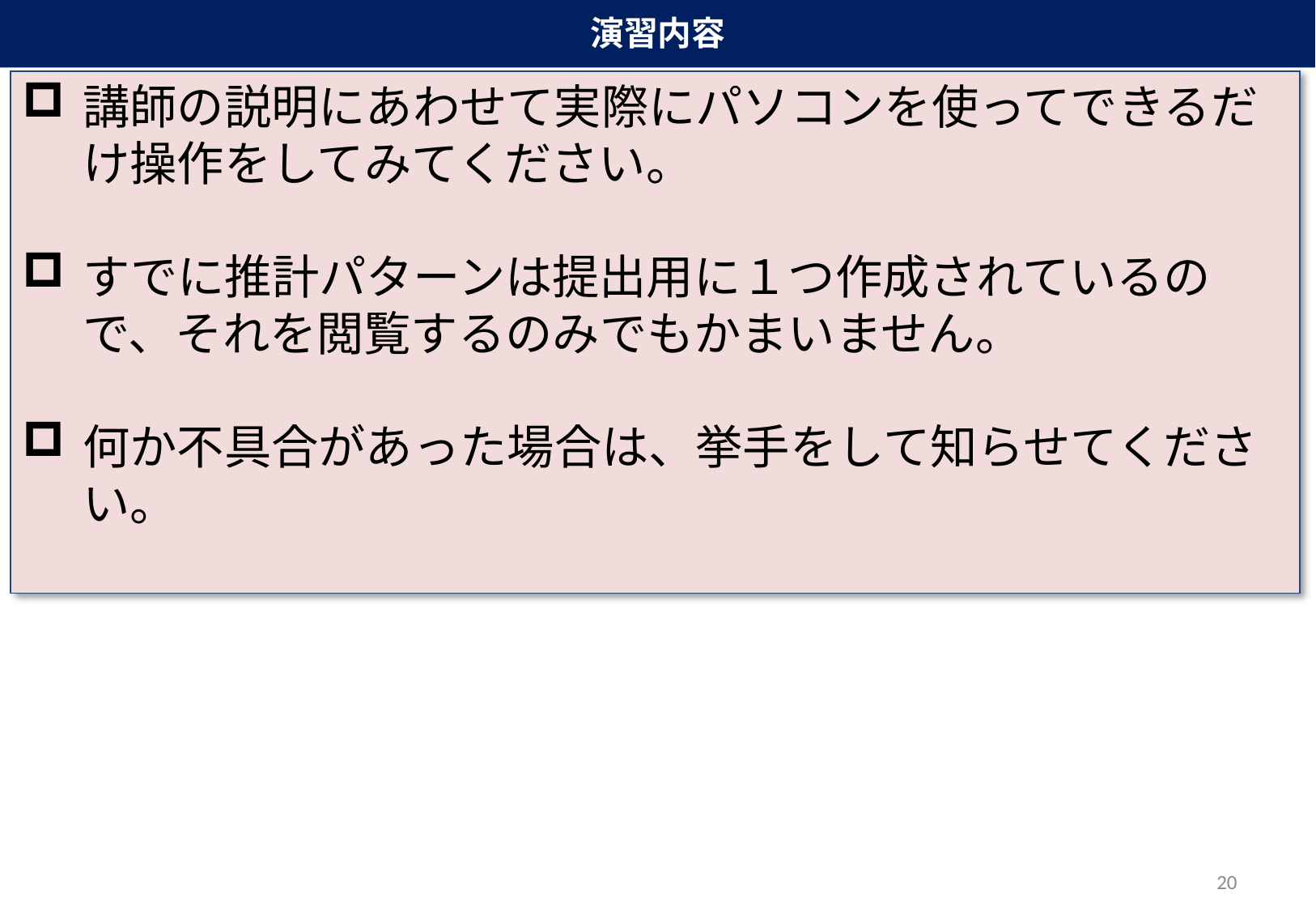

演習内容

講師の説明にあわせて実際にパソコンを使ってできるだけ操作をしてみてください。

すでに推計パターンは提出用に１つ作成されているので、それを閲覧するのみでもかまいません。

何か不具合があった場合は、挙手をして知らせてください。

20